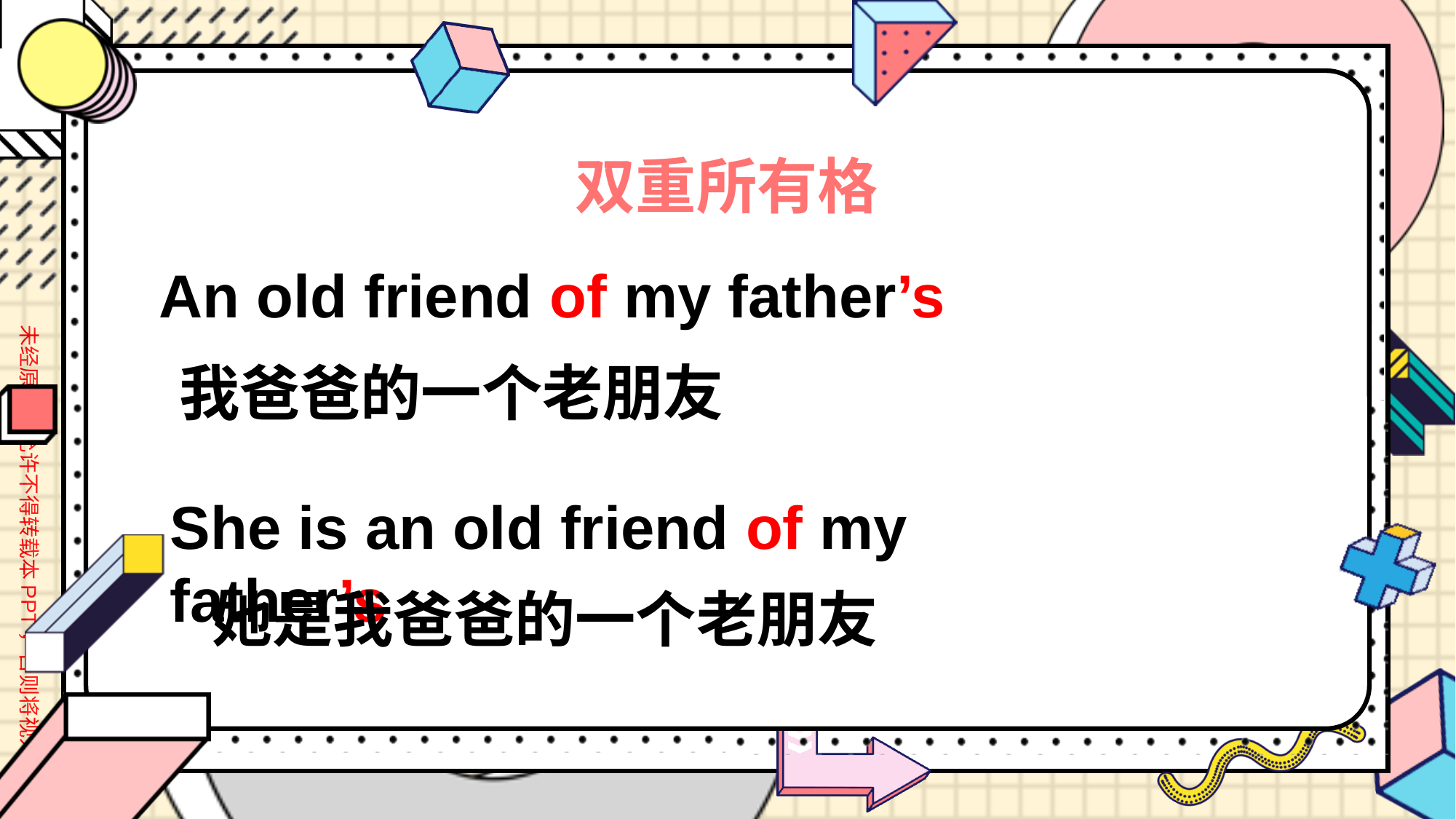

双重所有格
An old friend of my father’s

我爸爸的一个老朋友
She is an old friend of my father’s

她是我爸爸的一个老朋友